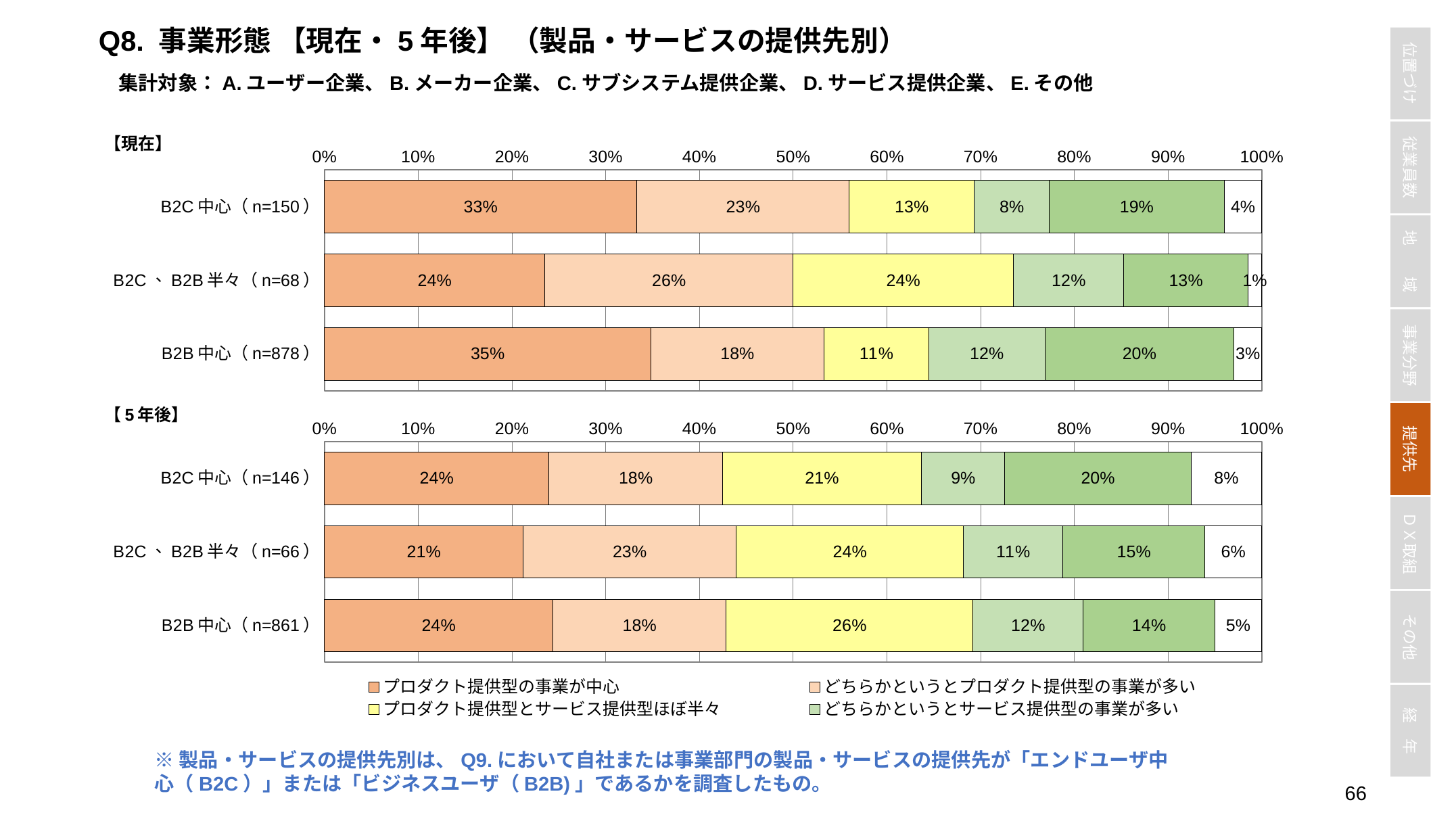

Q8. 事業形態 【現在・5年後】 （製品・サービスの提供先別）
集計対象：A.ユーザー企業、B.メーカー企業、C.サブシステム提供企業、D.サービス提供企業、E.その他

### Chart

| Category | プロダクト提供型の事業が中心 | どちらかというとプロダクト提供型の事業が多い | プロダクト提供型とサービス提供型ほぼ半々 | どちらかというとサービス提供型の事業が多い | サービス提供型の事業が中心 | わからない |
|---|---|---|---|---|---|---|
| B2C中心（n=150） | 0.3333333333333333 | 0.22666666666666666 | 0.13333333333333333 | 0.08 | 0.18666666666666668 | 0.04 |
| B2C、B2B半々（n=68） | 0.23529411764705882 | 0.2647058823529412 | 0.23529411764705882 | 0.11764705882352941 | 0.1323529411764706 | 0.014705882352941176 |
| B2B中心（n=878） | 0.34851936218678814 | 0.1845102505694761 | 0.11161731207289294 | 0.12414578587699317 | 0.20159453302961275 | 0.029612756264236904 |

### Chart

| Category | プロダクト提供型の事業が中心 | どちらかというとプロダクト提供型の事業が多い | プロダクト提供型とサービス提供型ほぼ半々 | どちらかというとサービス提供型の事業が多い | サービス提供型の事業が中心 | わからない |
|---|---|---|---|---|---|---|
| B2C中心（n=146） | 0.23972602739726026 | 0.18493150684931506 | 0.21232876712328766 | 0.08904109589041095 | 0.19863013698630136 | 0.07534246575342465 |
| B2C、B2B半々（n=66） | 0.21212121212121213 | 0.22727272727272727 | 0.24242424242424243 | 0.10606060606060606 | 0.15151515151515152 | 0.06060606060606061 |
| B2B中心（n=861） | 0.24390243902439024 | 0.18466898954703834 | 0.26364692218350755 | 0.1173054587688734 | 0.140534262485482 | 0.04994192799070848 |
※製品・サービスの提供先別は、Q9.において自社または事業部門の製品・サービスの提供先が「エンドユーザ中心（B2C）」または「ビジネスユーザ（B2B)」であるかを調査したもの。
66